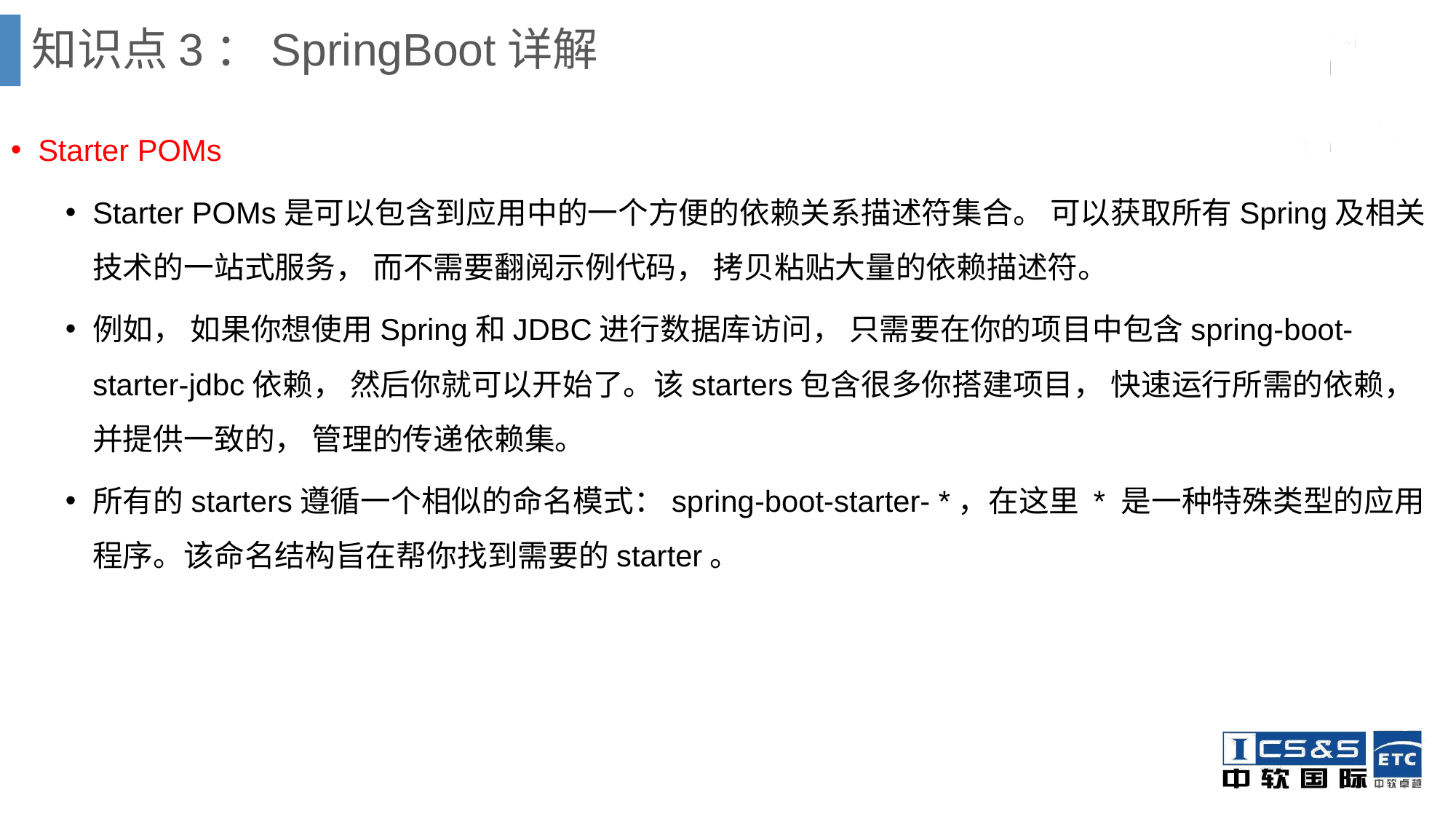

# 知识点3：SpringBoot详解
Starter POMs
Starter POMs是可以包含到应用中的一个方便的依赖关系描述符集合。 可以获取所有Spring及相关技术的一站式服务， 而不需要翻阅示例代码， 拷贝粘贴大量的依赖描述符。
例如， 如果你想使用Spring和JDBC进行数据库访问， 只需要在你的项目中包含spring-boot-starter-jdbc依赖， 然后你就可以开始了。该starters包含很多你搭建项目， 快速运行所需的依赖， 并提供一致的， 管理的传递依赖集。
所有的starters遵循一个相似的命名模式：spring-boot-starter- *，在这里 * 是一种特殊类型的应用程序。该命名结构旨在帮你找到需要的starter。